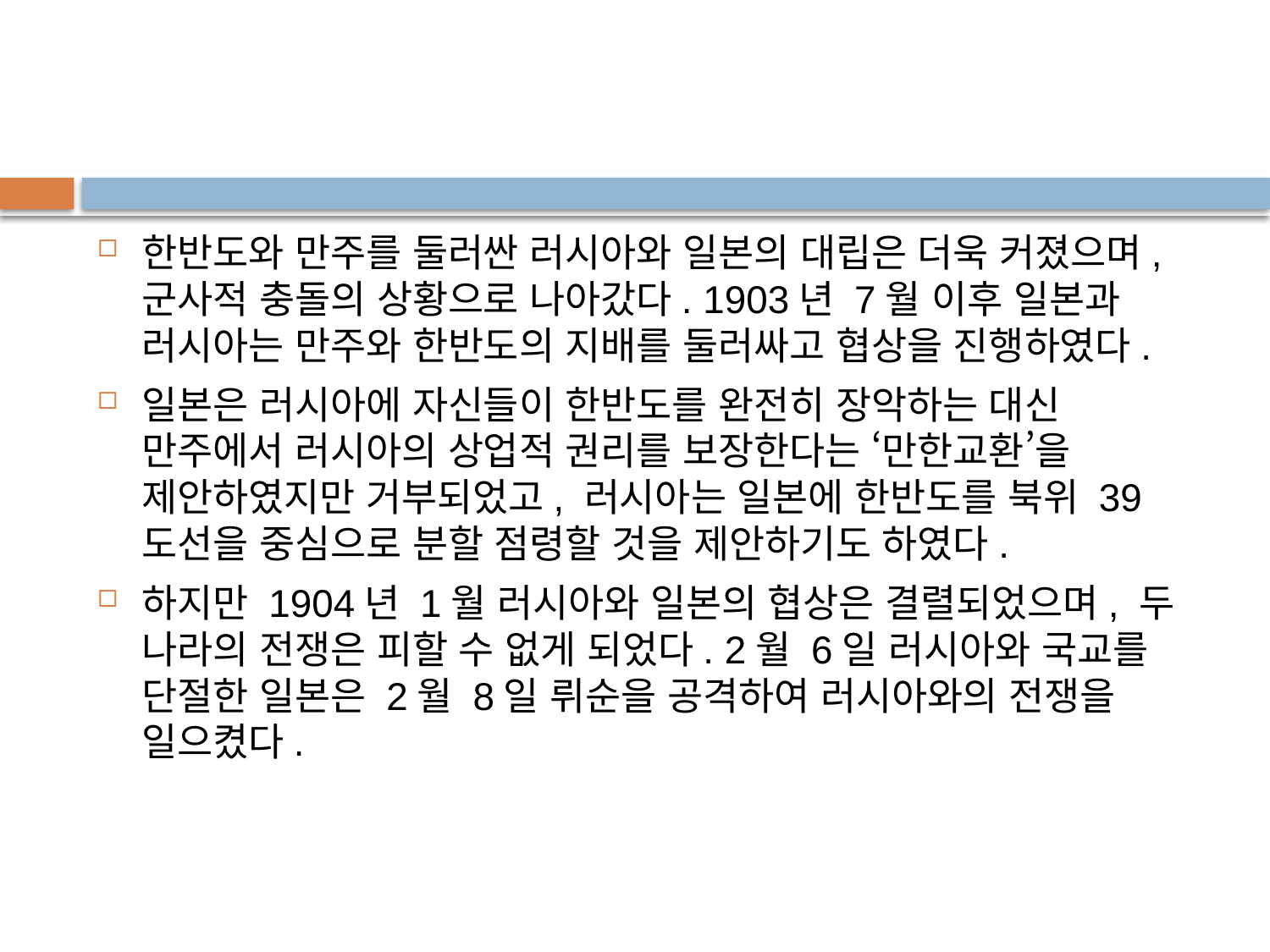

한반도와 만주를 둘러싼 러시아와 일본의 대립은 더욱 커졌으며, 군사적 충돌의 상황으로 나아갔다. 1903년 7월 이후 일본과 러시아는 만주와 한반도의 지배를 둘러싸고 협상을 진행하였다.
일본은 러시아에 자신들이 한반도를 완전히 장악하는 대신 만주에서 러시아의 상업적 권리를 보장한다는 ‘만한교환’을 제안하였지만 거부되었고, 러시아는 일본에 한반도를 북위 39도선을 중심으로 분할 점령할 것을 제안하기도 하였다.
하지만 1904년 1월 러시아와 일본의 협상은 결렬되었으며, 두 나라의 전쟁은 피할 수 없게 되었다. 2월 6일 러시아와 국교를 단절한 일본은 2월 8일 뤼순을 공격하여 러시아와의 전쟁을 일으켰다.